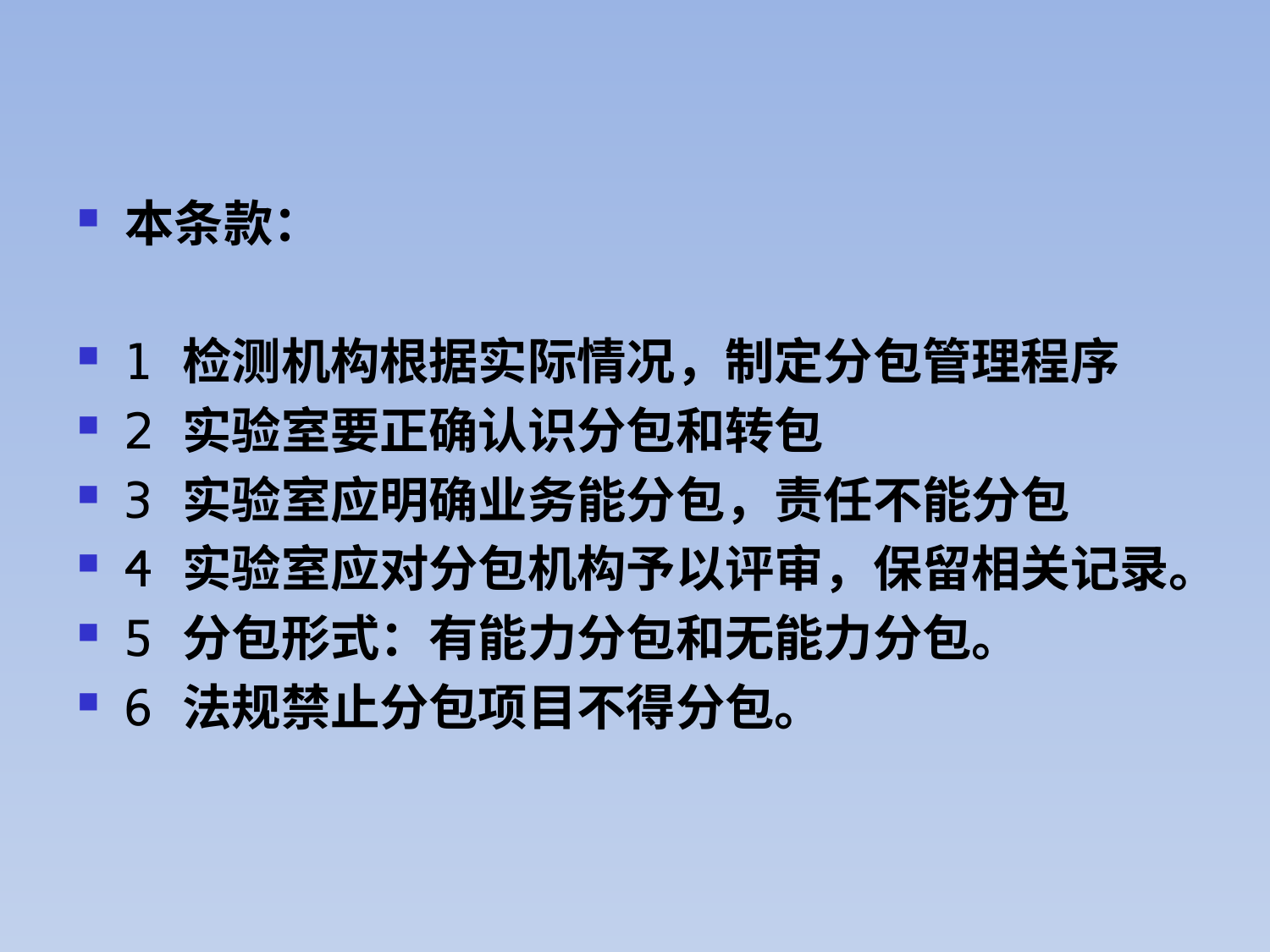

本条款：

1 检测机构根据实际情况，制定分包管理程序
2 实验室要正确认识分包和转包
3 实验室应明确业务能分包，责任不能分包
4 实验室应对分包机构予以评审，保留相关记录。
5 分包形式：有能力分包和无能力分包。
6 法规禁止分包项目不得分包。